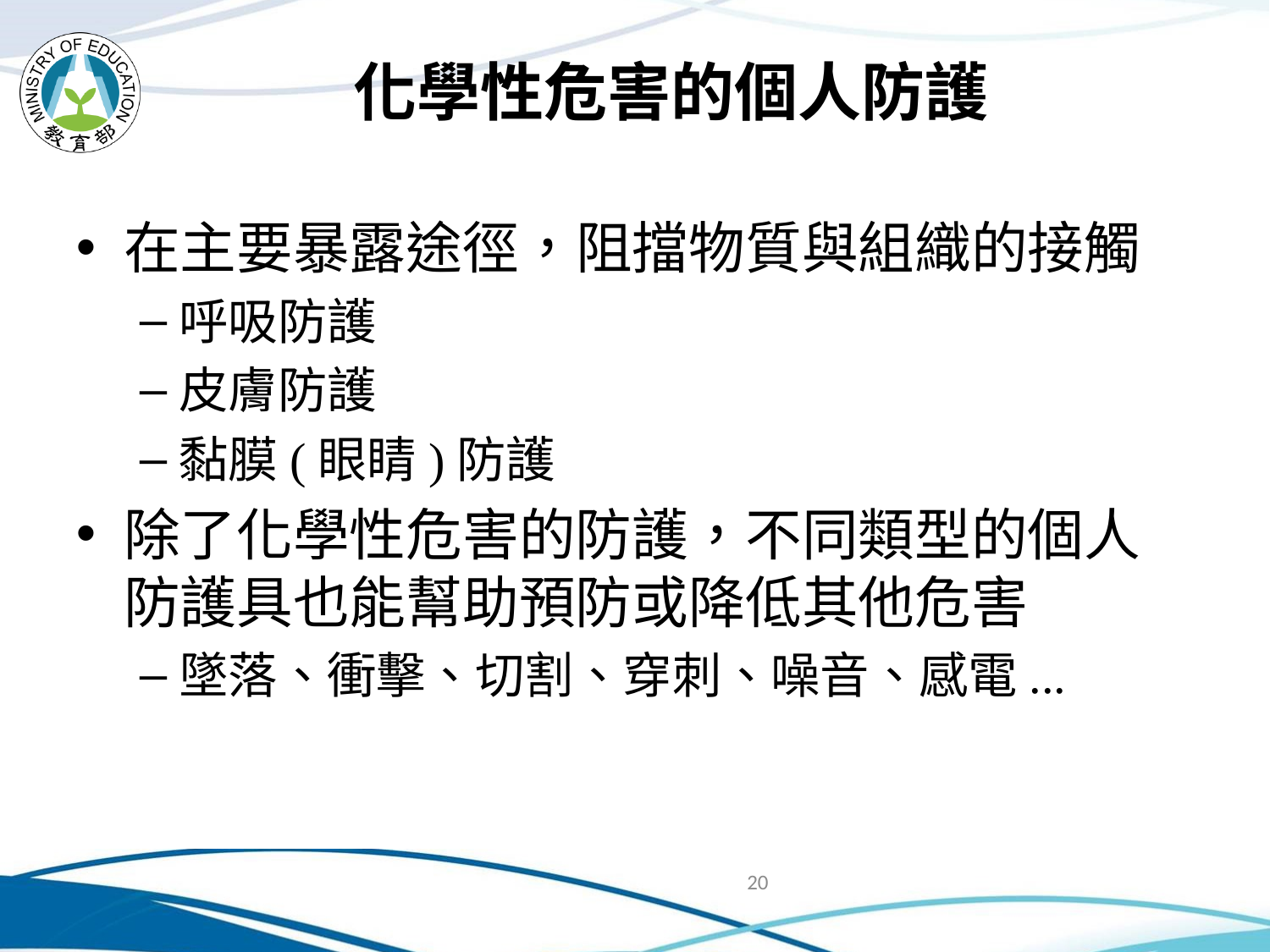

# 化學性危害的個人防護
在主要暴露途徑，阻擋物質與組織的接觸
呼吸防護
皮膚防護
黏膜(眼睛)防護
除了化學性危害的防護，不同類型的個人防護具也能幫助預防或降低其他危害
墜落、衝擊、切割、穿刺、噪音、感電...
20